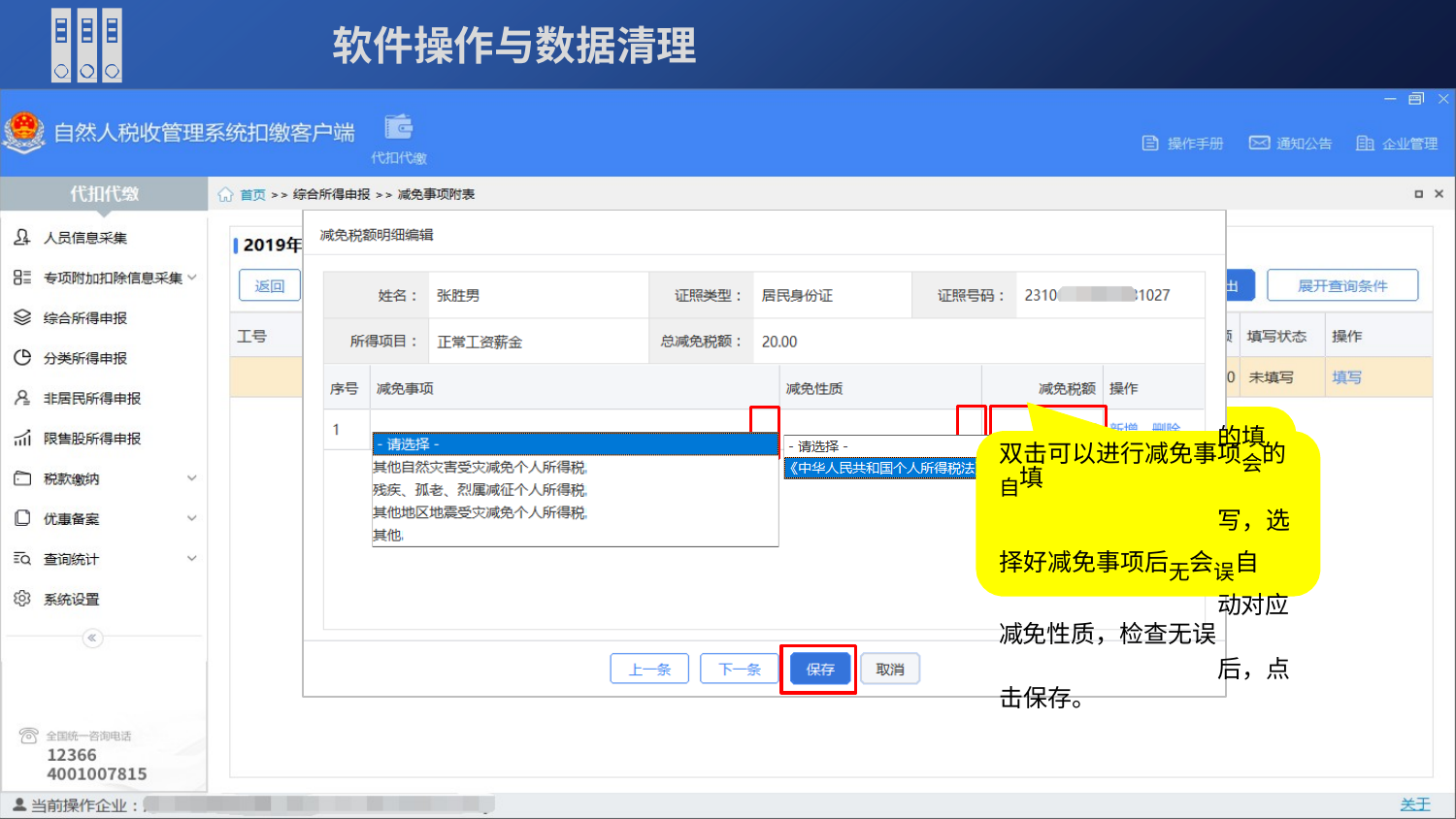

软件操作与数据清理

双击可以进行减免事项 写，选择好减免事项后 动对应减免性质，检查 后，点击保存。

的填 双击可以进行减免事项会的自填
写，选择好减免事项后无会误自
动对应减免性质，检查无误
后，点击保存。